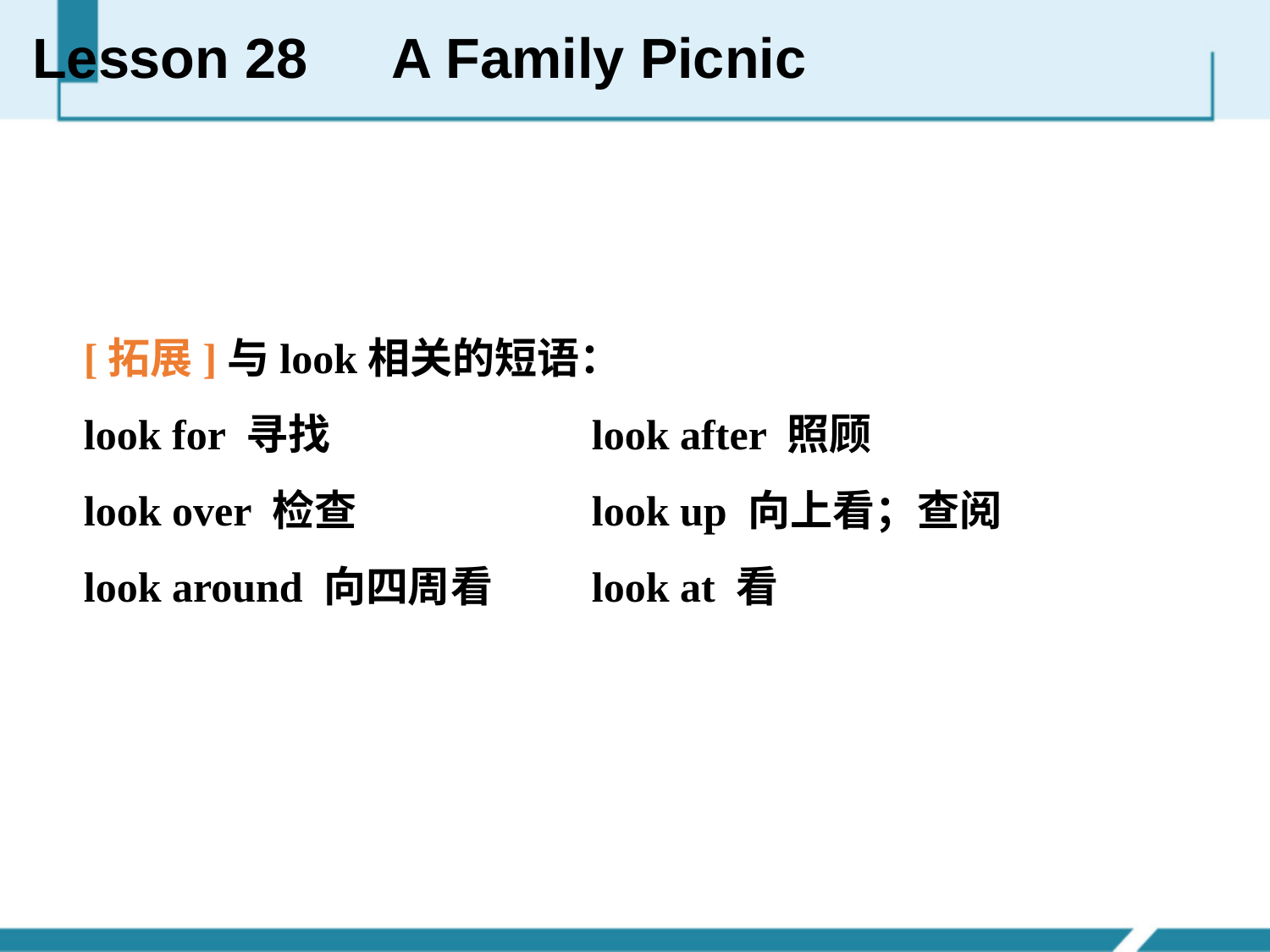

Lesson 28　A Family Picnic
[拓展]与look相关的短语：
look for 寻找　　　　　	look after 照顾
look over 检查  		look up 向上看；查阅
look around 向四周看  	look at 看